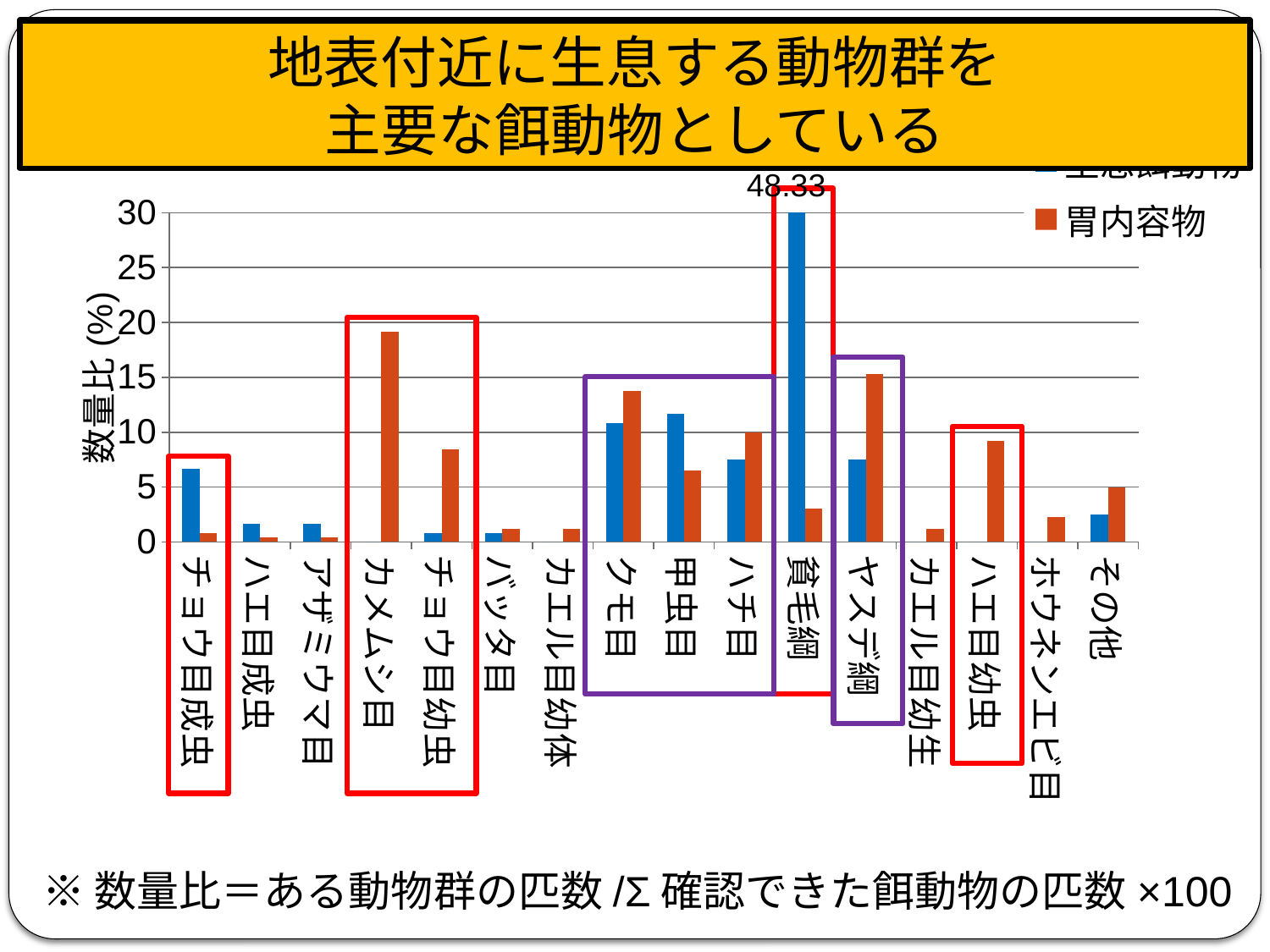

生息割合と胃内容物の割合に差がある
→多く生息しているものを捕食していない
地表付近に生息する動物群を
主要な餌動物としている
# 伸長区

### Chart

| Category |  |  |
|---|---|---|
| チョウ目成虫 | 6.666666666666667 | 0.7662835249042145 |
| ハエ目成虫 | 1.6666666666666667 | 0.38314176245210735 |
| アザミウマ目 | 1.6666666666666667 | 0.38314176245210735 |
| カメムシ目 | 0.0 | 19.157088122605447 |
| チョウ目幼虫 | 0.8333333333333337 | 8.42911877394636 |
| バッタ目 | 0.8333333333333337 | 1.1494252873563218 |
| カエル目幼体 | 0.0 | 1.1494252873563218 |
| クモ目 | 10.833333333333334 | 13.793103448275833 |
| 甲虫目 | 11.66666666666669 | 6.513409961685824 |
| ハチ目 | 7.5 | 9.96168582375479 |
| 貧毛綱 | 48.333333333333336 | 3.0651340996168592 |
| ヤスデ綱 | 7.5 | 15.325670498084316 |
| カエル目幼生 | 0.0 | 1.1494252873563218 |
| ハエ目幼虫 | 0.0 | 9.195402298850574 |
| ホウネンエビ目 | 0.0 | 2.2988505747126435 |
| その他 | 2.5 | 4.980842911877399 |
48.33

※数量比＝ある動物群の匹数/Σ確認できた餌動物の匹数×100